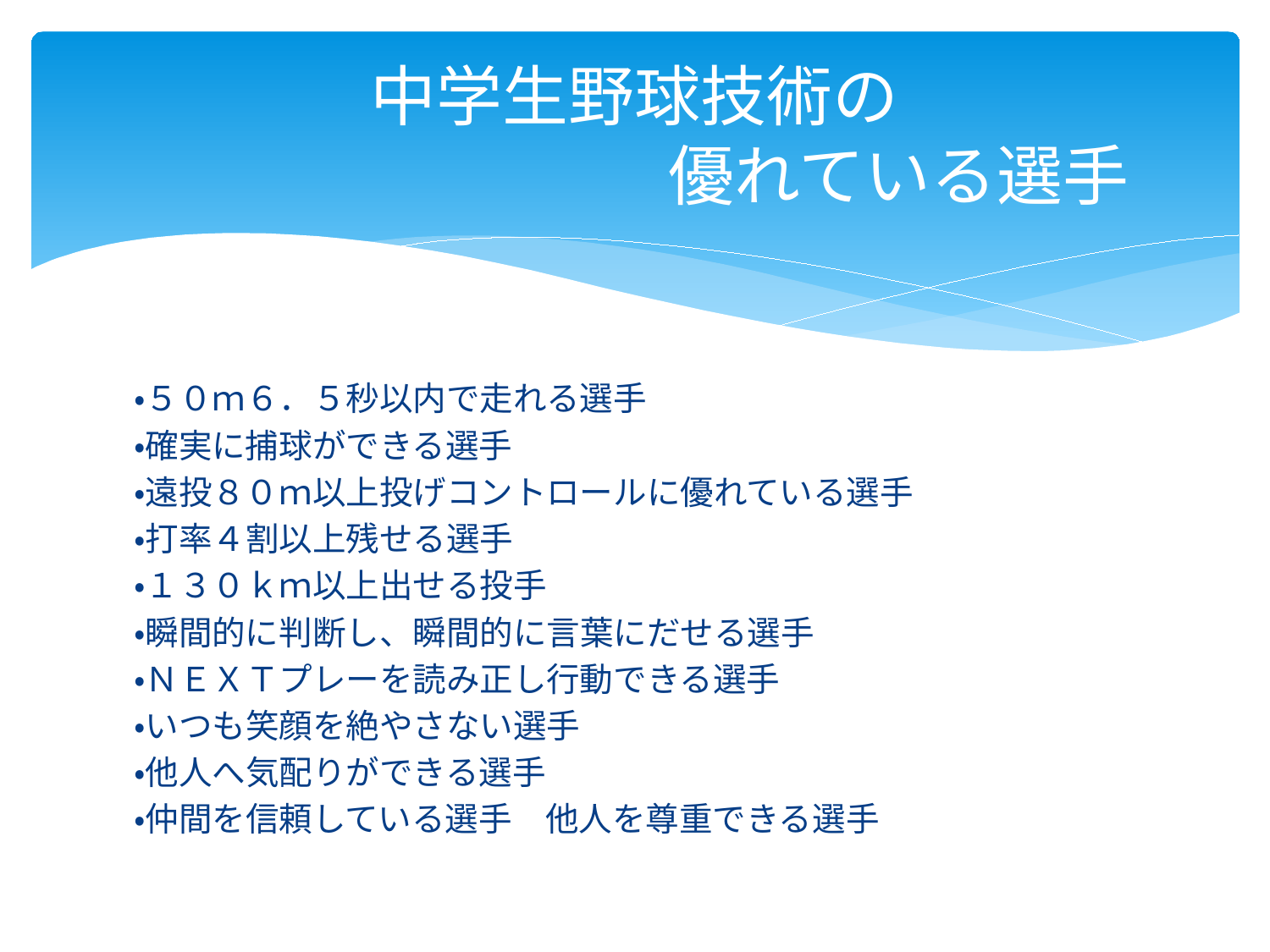

# 中学生野球技術の 　　　　　　　　優れている選手
・５０ｍ６．５秒以内で走れる選手
・確実に捕球ができる選手
・遠投８０ｍ以上投げコントロールに優れている選手
・打率４割以上残せる選手
・１３０ｋｍ以上出せる投手
・瞬間的に判断し、瞬間的に言葉にだせる選手
・ＮＥＸＴプレーを読み正し行動できる選手
・いつも笑顔を絶やさない選手
・他人へ気配りができる選手
・仲間を信頼している選手　他人を尊重できる選手